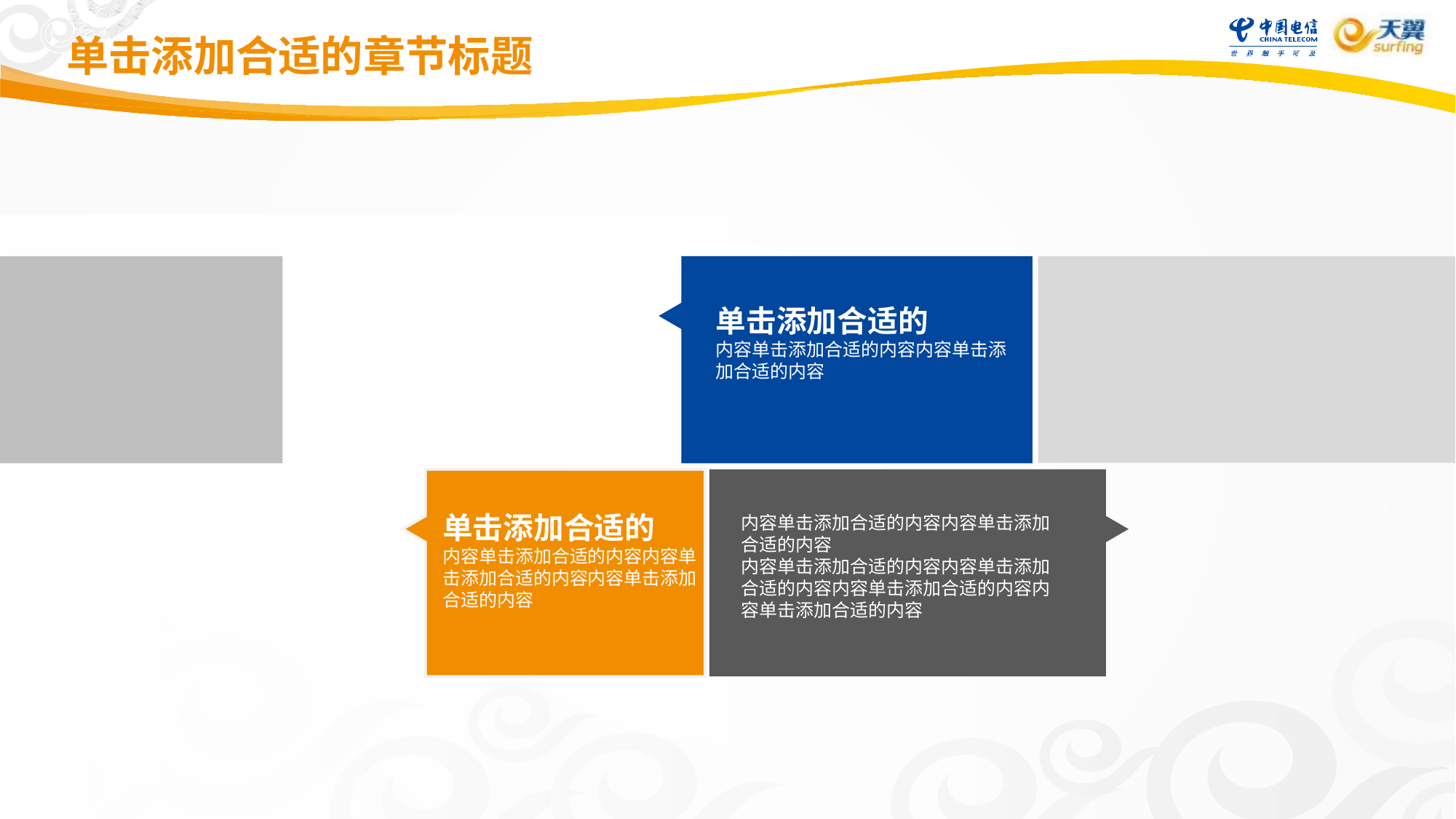

单击添加合适的章节标题

单击添加合适的
内容单击添加合适的内容内容单击添加合适的内容

单击添加合适的
内容单击添加合适的内容内容单击添加合适的内容内容单击添加合适的内容
内容单击添加合适的内容内容单击添加合适的内容
内容单击添加合适的内容内容单击添加合适的内容内容单击添加合适的内容内容单击添加合适的内容